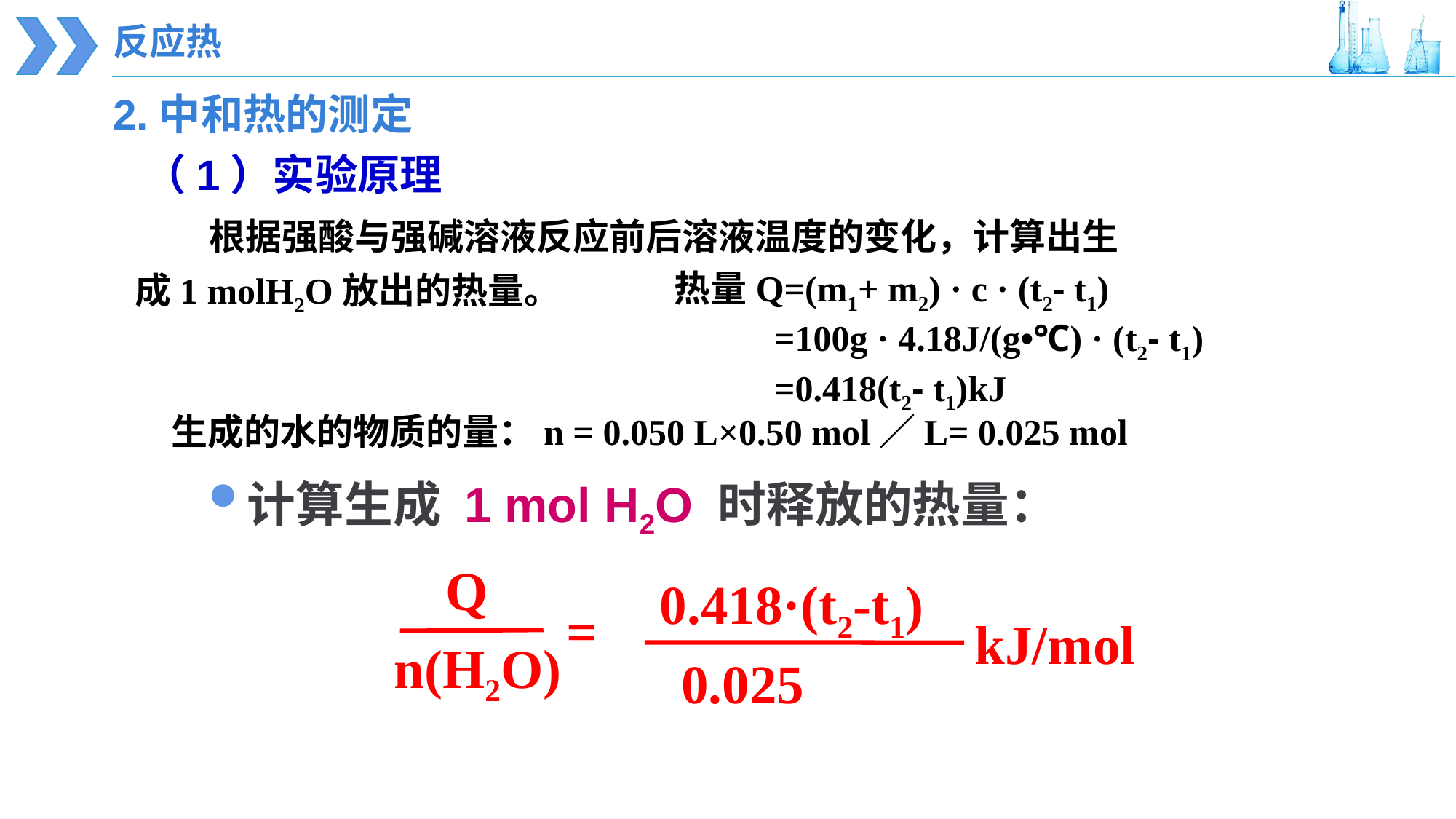

反应热
2.中和热的测定
（1）实验原理
        根据强酸与强碱溶液反应前后溶液温度的变化，计算出生
成1 molH2O放出的热量。
热量Q=(m1+ m2) · c · (t2- t1)
           =100g · 4.18J/(g•℃) · (t2- t1)
           =0.418(t2- t1)kJ
生成的水的物质的量：n = 0.050 L×0.50 mol／L= 0.025 mol
计算生成 1 mol H2O 时释放的热量：
Q
0.418·(t2-t1)
=
kJ/mol

0.025
n(H2O)